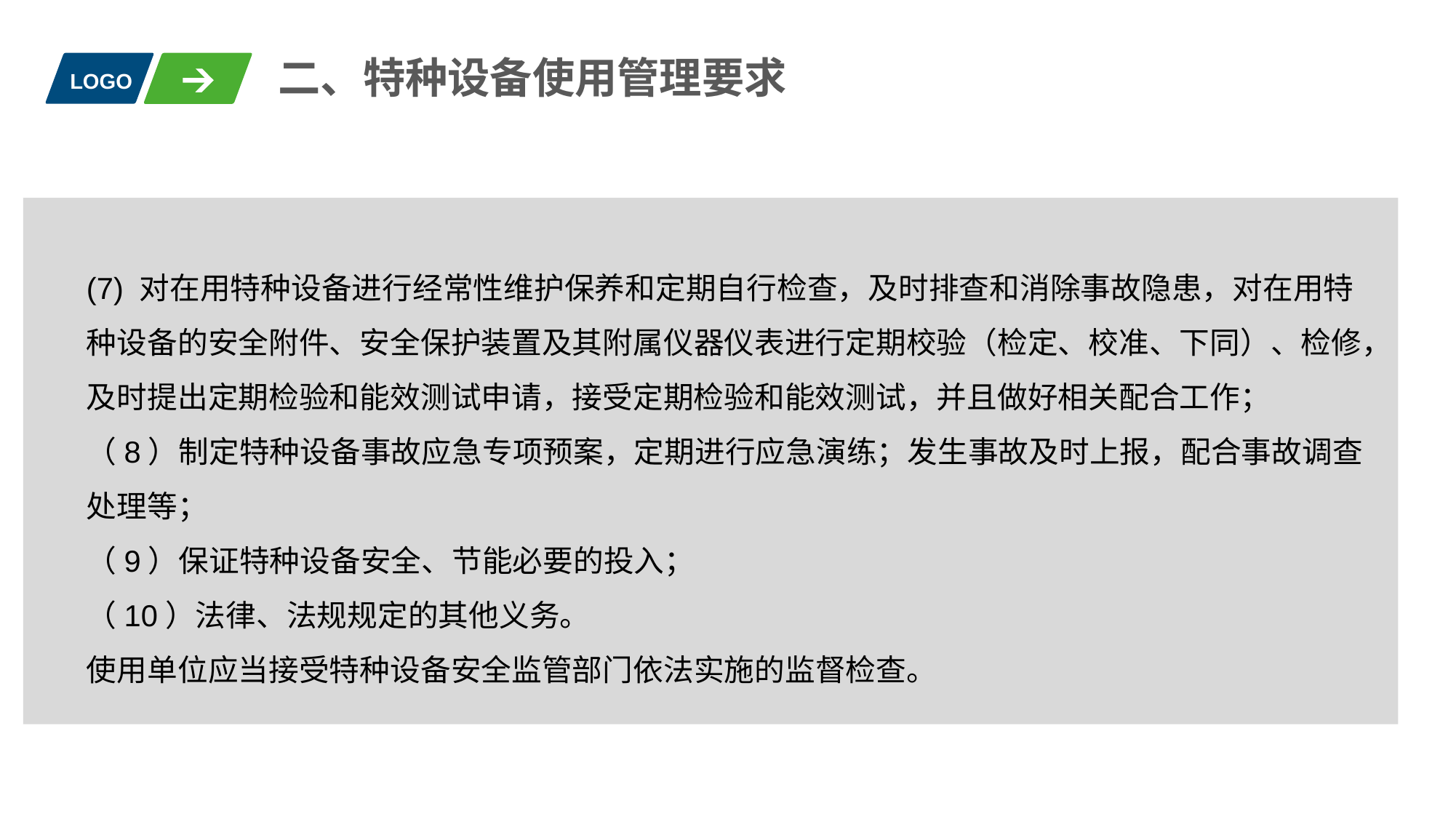

二、特种设备使用管理要求

LOGO

(7) 对在用特种设备进行经常性维护保养和定期自行检查，及时排查和消除事故隐患，对在用特种设备的安全附件、安全保护装置及其附属仪器仪表进行定期校验（检定、校准、下同）、检修，及时提出定期检验和能效测试申请，接受定期检验和能效测试，并且做好相关配合工作；
（8）制定特种设备事故应急专项预案，定期进行应急演练；发生事故及时上报，配合事故调查处理等；
（9）保证特种设备安全、节能必要的投入；
（10）法律、法规规定的其他义务。
使用单位应当接受特种设备安全监管部门依法实施的监督检查。